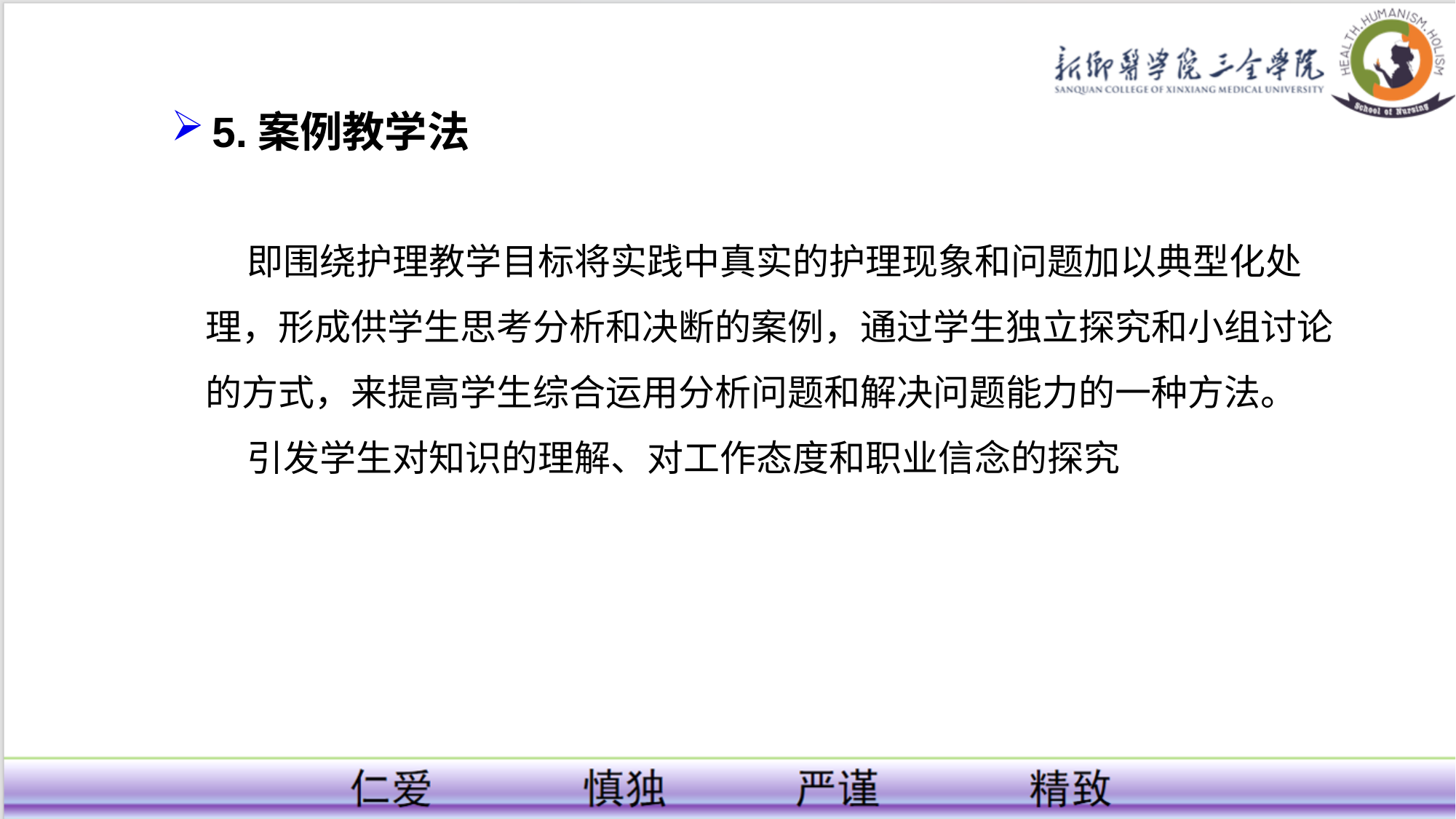

5.案例教学法
    即围绕护理教学目标将实践中真实的护理现象和问题加以典型化处理，形成供学生思考分析和决断的案例，通过学生独立探究和小组讨论的方式，来提高学生综合运用分析问题和解决问题能力的一种方法。
    引发学生对知识的理解、对工作态度和职业信念的探究